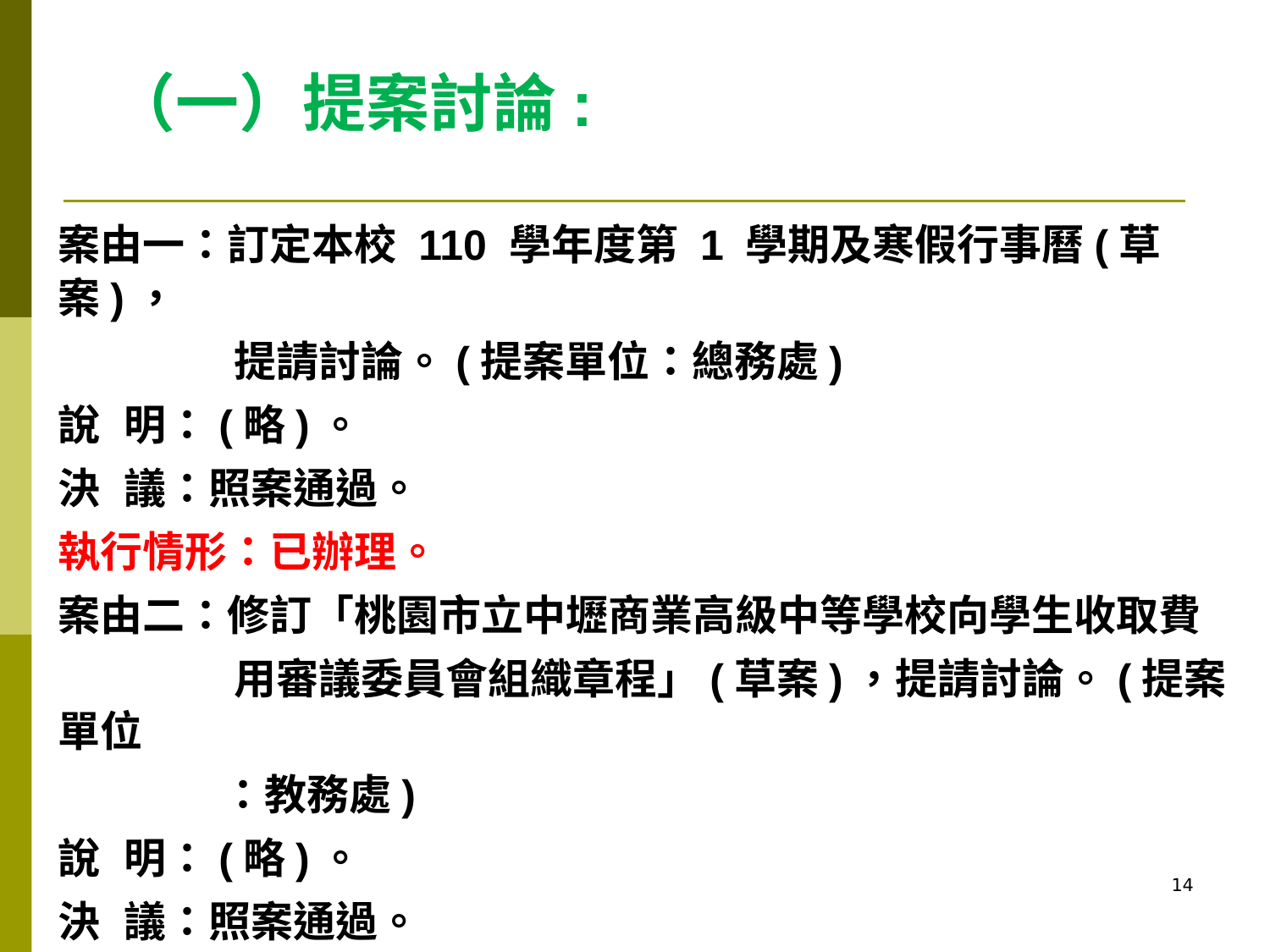

（一）提案討論:

案由一：訂定本校 110 學年度第 1 學期及寒假行事曆(草案)，
              提請討論。(提案單位：總務處)
說  明：(略)。
決  議：照案通過。
執行情形：已辦理。
案由二：修訂「桃園市立中壢商業高級中等學校向學生收取費
              用審議委員會組織章程」(草案)，提請討論。(提案單位
             ：教務處)
說  明：(略)。
決  議：照案通過。
執行情形：已辦理。

14